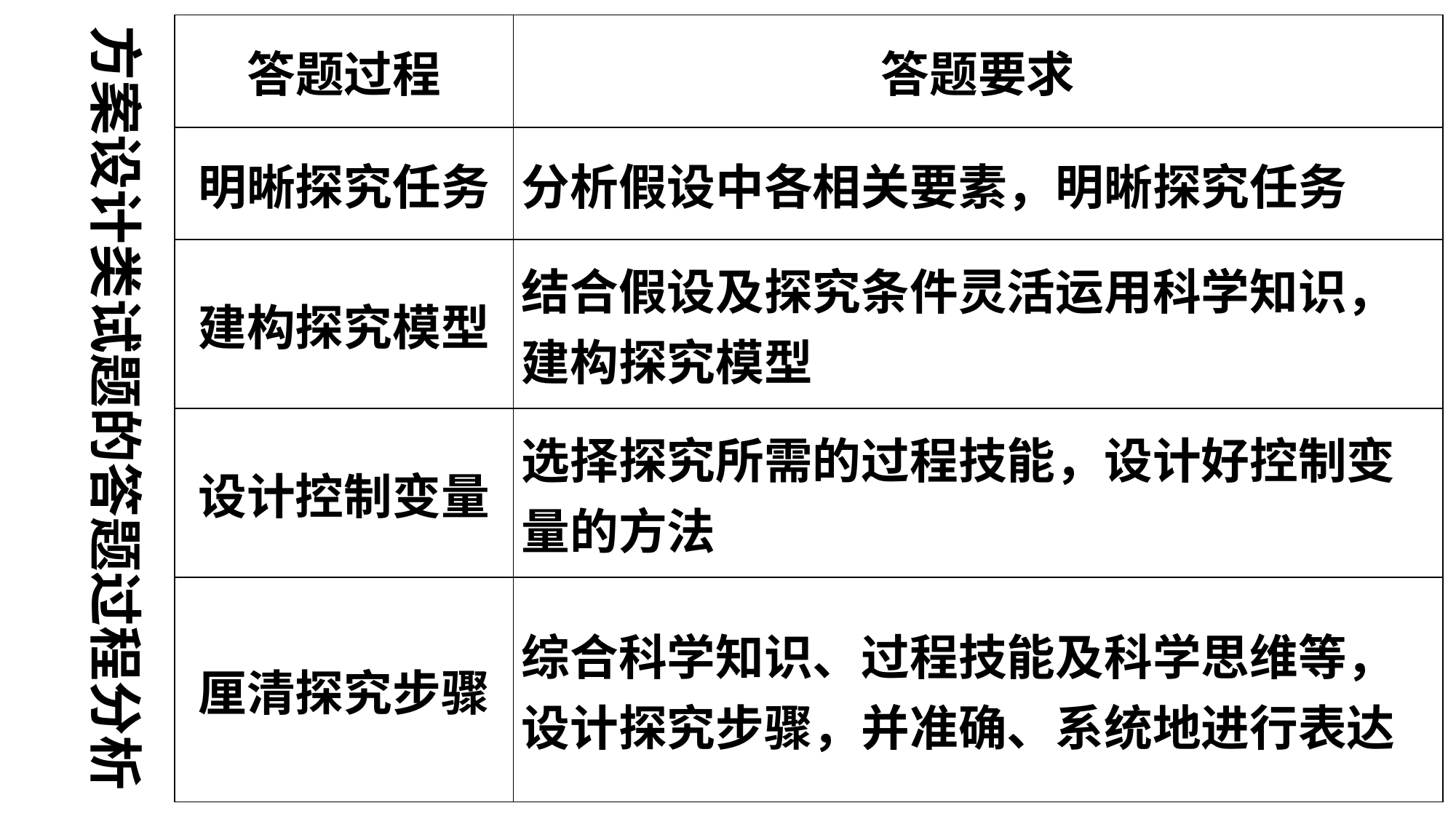

方案设计类试题的答题过程分析
| 答题过程 | 答题要求 |
| --- | --- |
| 明晰探究任务 | 分析假设中各相关要素，明晰探究任务 |
| 建构探究模型 | 结合假设及探究条件灵活运用科学知识，建构探究模型 |
| 设计控制变量 | 选择探究所需的过程技能，设计好控制变量的方法 |
| 厘清探究步骤 | 综合科学知识、过程技能及科学思维等，设计探究步骤，并准确、系统地进行表达 |